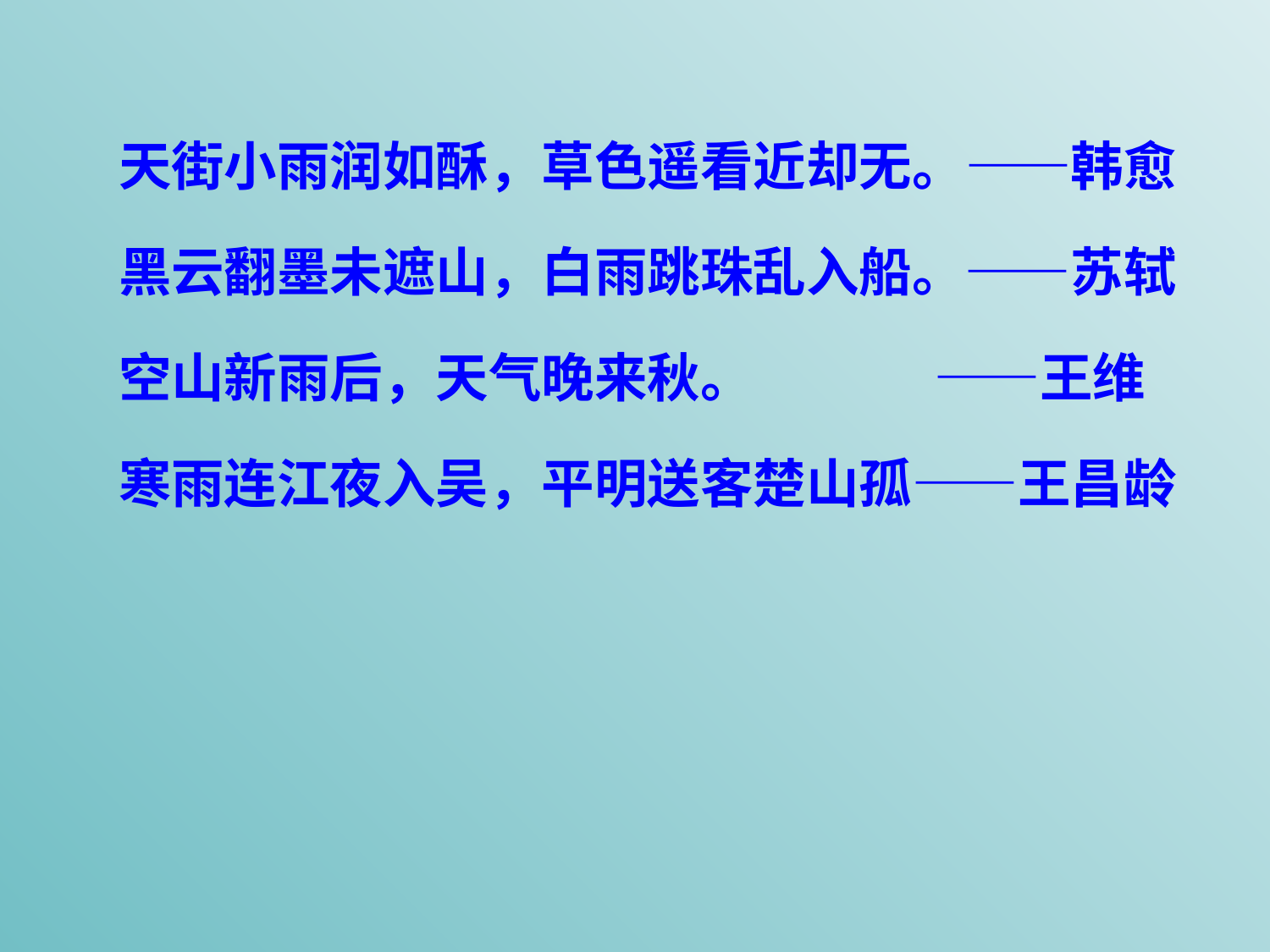

天街小雨润如酥，草色遥看近却无。——韩愈
黑云翻墨未遮山，白雨跳珠乱入船。——苏轼
空山新雨后，天气晚来秋。               ——王维
寒雨连江夜入吴，平明送客楚山孤——王昌龄